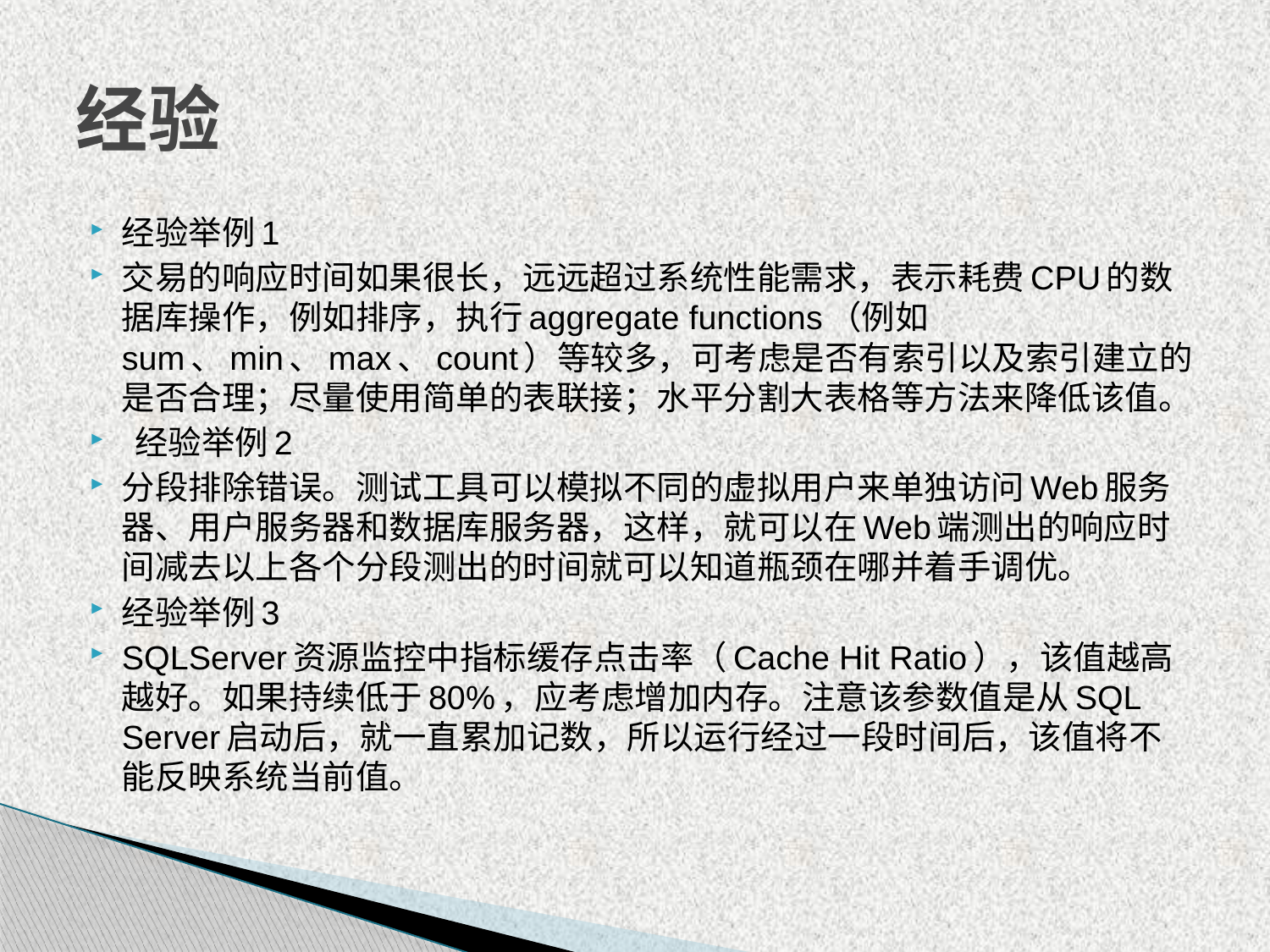

# 经验
经验举例1
交易的响应时间如果很长，远远超过系统性能需求，表示耗费CPU的数据库操作，例如排序，执行aggregate functions（例如sum、min、max、count）等较多，可考虑是否有索引以及索引建立的是否合理；尽量使用简单的表联接；水平分割大表格等方法来降低该值。
 经验举例2
分段排除错误。测试工具可以模拟不同的虚拟用户来单独访问Web服务器、用户服务器和数据库服务器，这样，就可以在Web端测出的响应时间减去以上各个分段测出的时间就可以知道瓶颈在哪并着手调优。
经验举例3
SQLServer资源监控中指标缓存点击率（Cache Hit Ratio），该值越高越好。如果持续低于80%，应考虑增加内存。注意该参数值是从SQL Server启动后，就一直累加记数，所以运行经过一段时间后，该值将不能反映系统当前值。